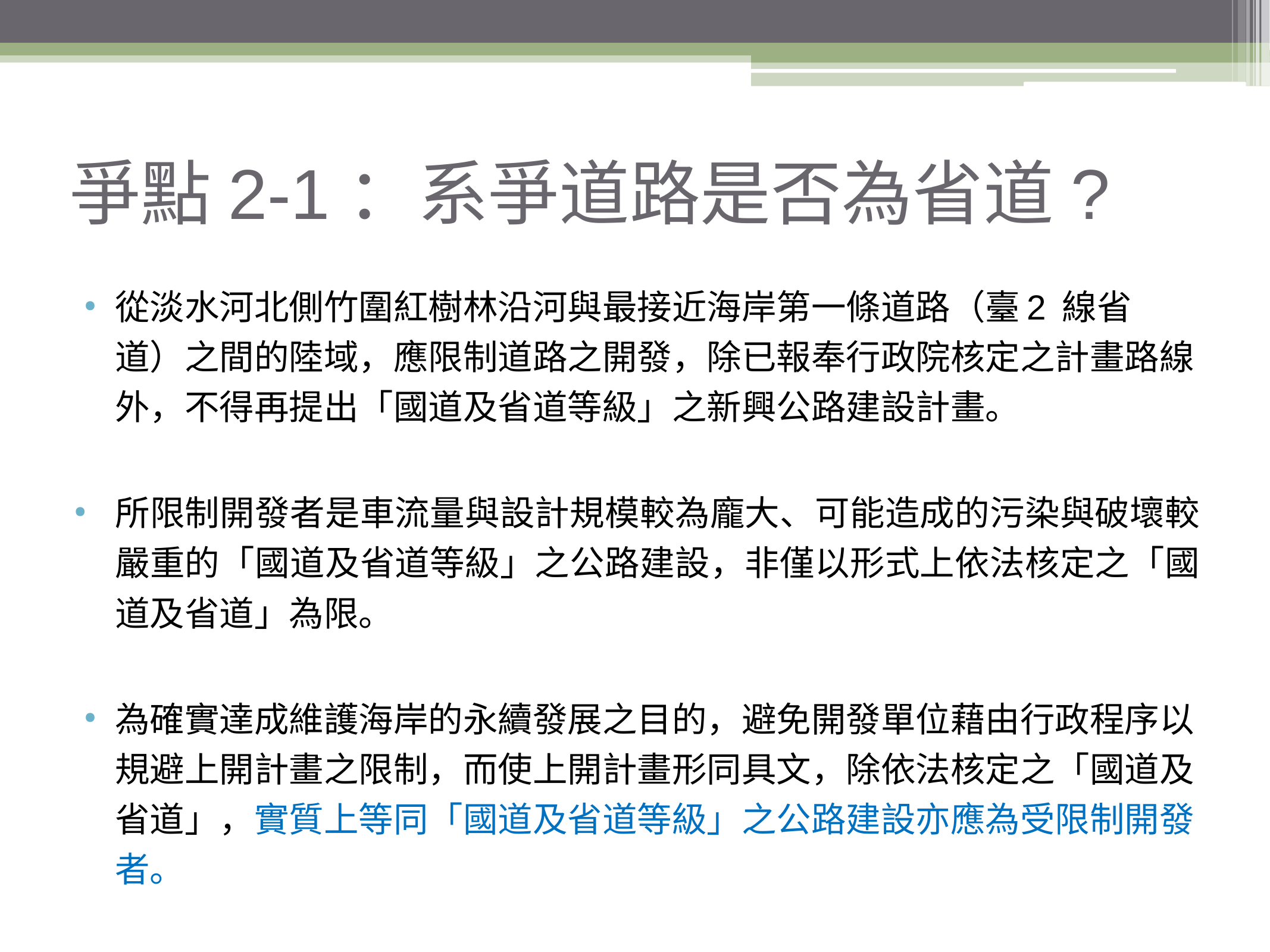

# 爭點2-1：系爭道路是否為省道?
從淡水河北側竹圍紅樹林沿河與最接近海岸第一條道路（臺2 線省道）之間的陸域，應限制道路之開發，除已報奉行政院核定之計畫路線外，不得再提出「國道及省道等級」之新興公路建設計畫。

所限制開發者是車流量與設計規模較為龐大、可能造成的污染與破壞較嚴重的「國道及省道等級」之公路建設，非僅以形式上依法核定之「國道及省道」為限。

為確實達成維護海岸的永續發展之目的，避免開發單位藉由行政程序以規避上開計畫之限制，而使上開計畫形同具文，除依法核定之「國道及省道」，實質上等同「國道及省道等級」之公路建設亦應為受限制開發者。